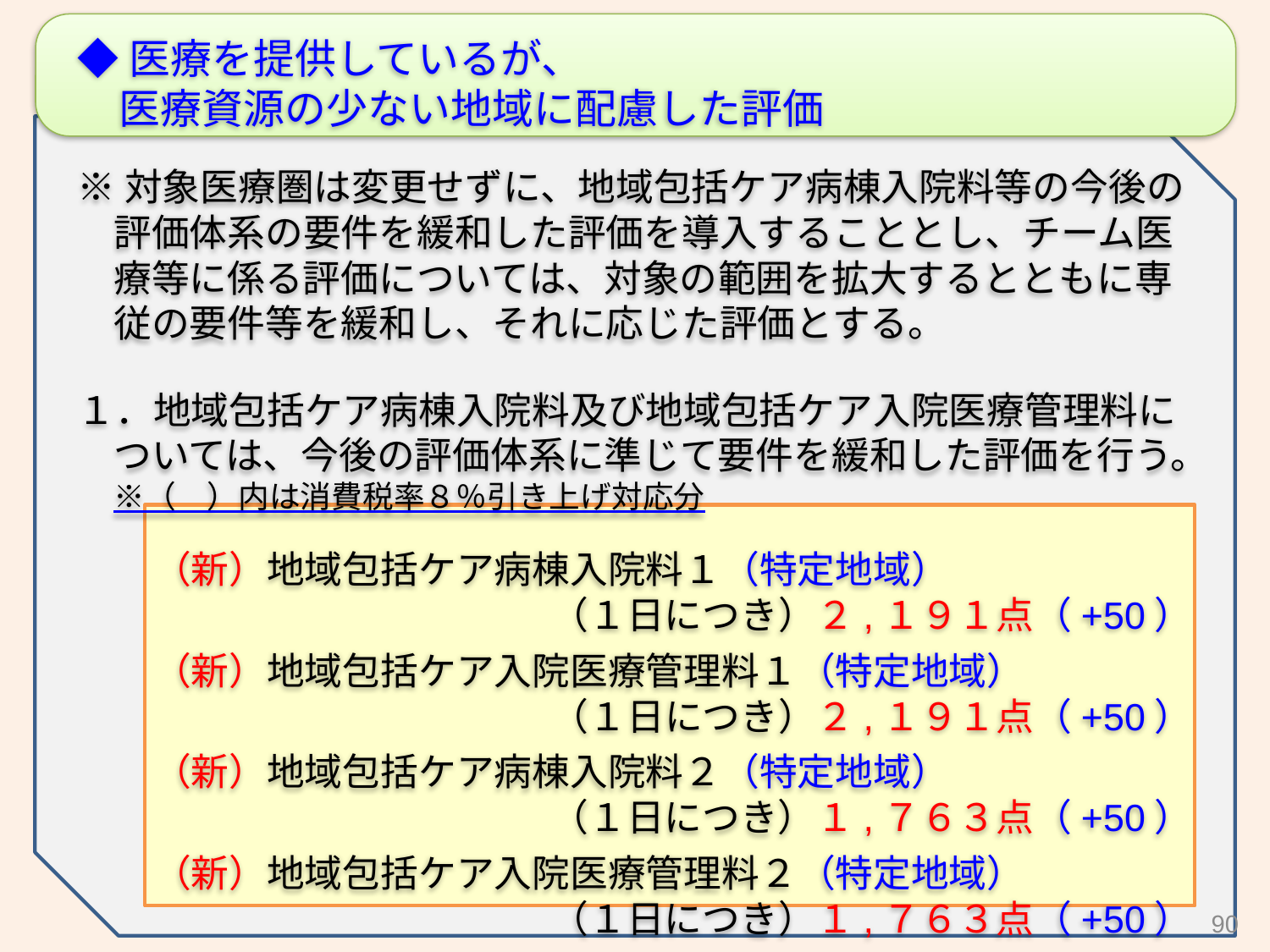

◆医療を提供しているが、
　医療資源の少ない地域に配慮した評価
※対象医療圏は変更せずに、地域包括ケア病棟入院料等の今後の評価体系の要件を緩和した評価を導入することとし、チーム医療等に係る評価については、対象の範囲を拡大するとともに専従の要件等を緩和し、それに応じた評価とする。

１．地域包括ケア病棟入院料及び地域包括ケア入院医療管理料については、今後の評価体系に準じて要件を緩和した評価を行う。※（　）内は消費税率８％引き上げ対応分
　　（新）地域包括ケア病棟入院料１（特定地域）
　　　　　（１日につき）２,１９１点（+50）
　　（新）地域包括ケア入院医療管理料１（特定地域）
　　（１日につき）２,１９１点（+50）
　　（新）地域包括ケア病棟入院料２（特定地域）
　　　　　　　　　　（１日につき）１,７６３点（+50）
　　（新）地域包括ケア入院医療管理料２（特定地域）
　　　（１日につき）１,７６３点（+50）

90